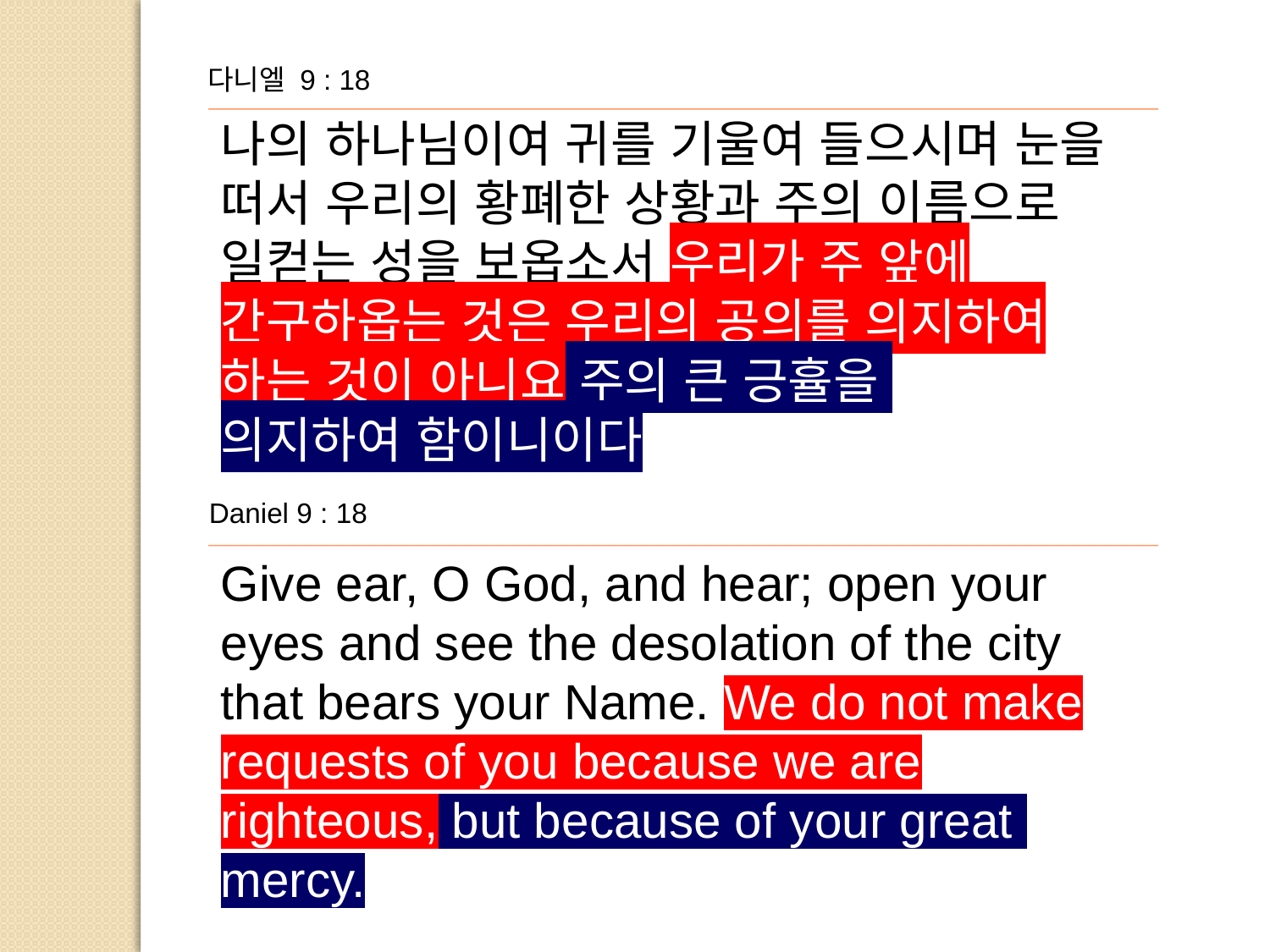

다니엘 9 : 18
나의 하나님이여 귀를 기울여 들으시며 눈을 떠서 우리의 황폐한 상황과 주의 이름으로 일컫는 성을 보옵소서 우리가 주 앞에 간구하옵는 것은 우리의 공의를 의지하여 하는 것이 아니요 주의 큰 긍휼을
의지하여 함이니이다

Daniel 9 : 18

Give ear, O God, and hear; open your eyes and see the desolation of the city that bears your Name. We do not make requests of you because we are righteous, but because of your great
mercy.